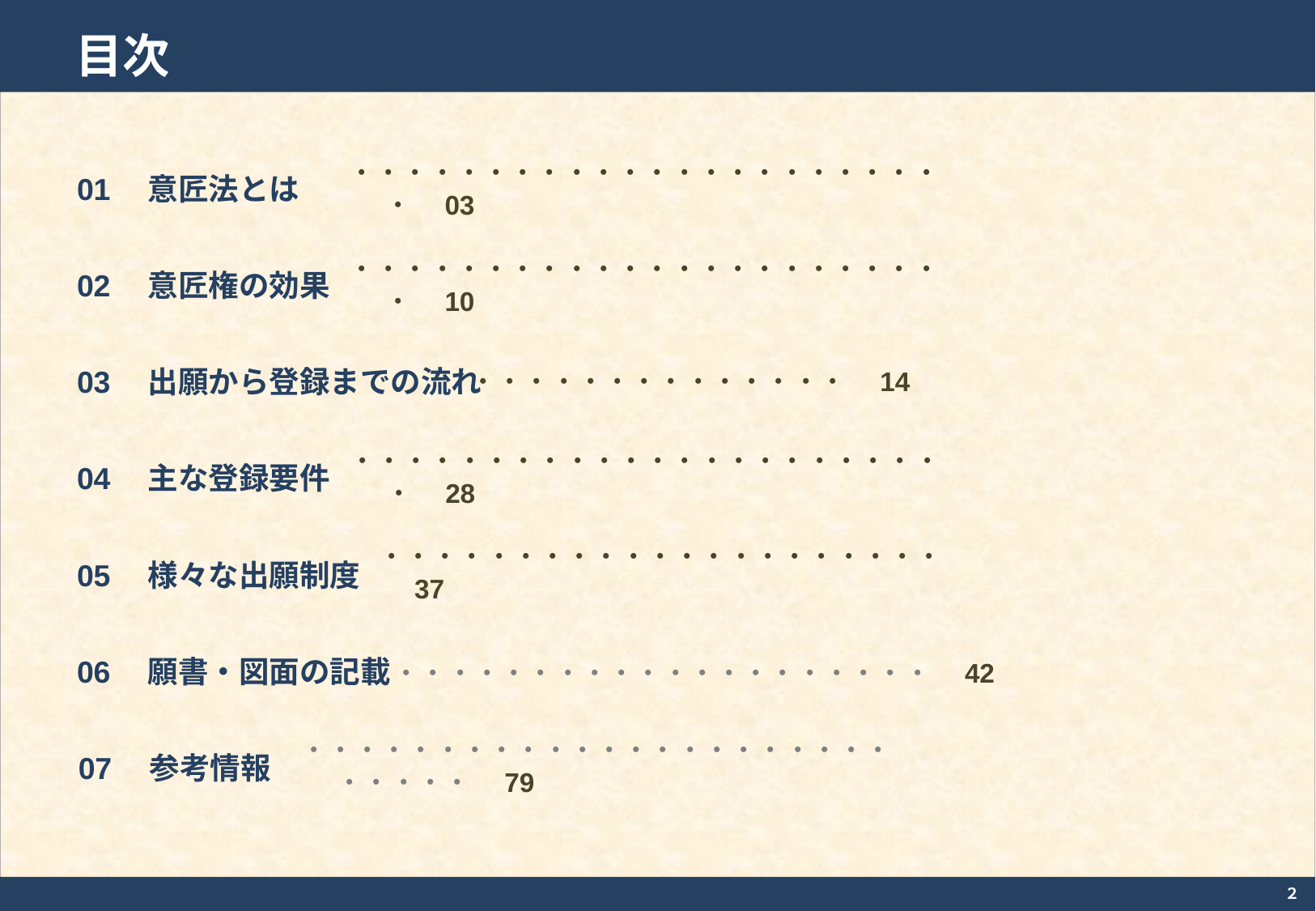

目次
01　意匠法とは
・・・・・・・・・・・・・・・・・・・・・・・　03
02　意匠権の効果
・・・・・・・・・・・・・・・・・・・・・・・　10
03　出願から登録までの流れ
・・・・・・・・・・・・・・　14
04　主な登録要件
・・・・・・・・・・・・・・・・・・・・・・・　28
・・・・・・・・・・・・・・・・・・・・・　37
05　様々な出願制度
06　願書・図面の記載
・・・・・・・・・・・・・・・・・・・・　42
07　参考情報
・・・・・・・・・・・・・・・・・・・・・・・・・・・　79

２